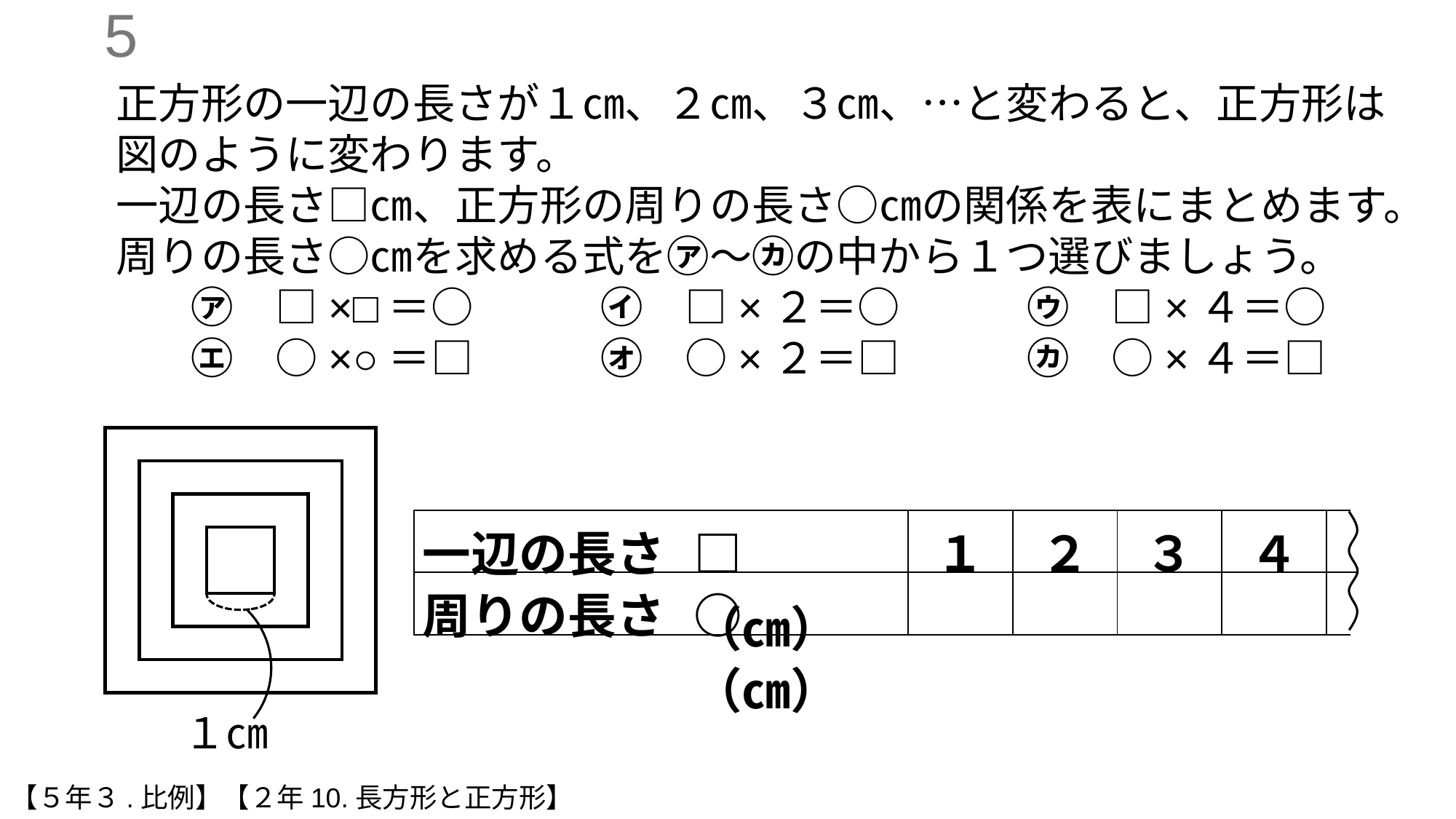

5
正方形の一辺の長さが１㎝、２㎝、３㎝、…と変わると、正方形は図のように変わります。
一辺の長さ□㎝、正方形の周りの長さ○㎝の関係を表にまとめます。
周りの長さ○㎝を求める式を㋐～㋕の中から１つ選びましょう。
㋐　□×□＝○　　　㋑　□×２＝○　　　㋒　□×４＝○
㋓　○×○＝□　　　㋔　○×２＝□　　　㋕　○×４＝□

| 一辺の長さ | □（㎝） | １ | ２ | ３ | ４ |  |  |
| --- | --- | --- | --- | --- | --- | --- | --- |
| 周りの長さ | ○（㎝） |  |  |  |  |  |  |

１㎝
【５年３.比例】【２年10.長方形と正方形】